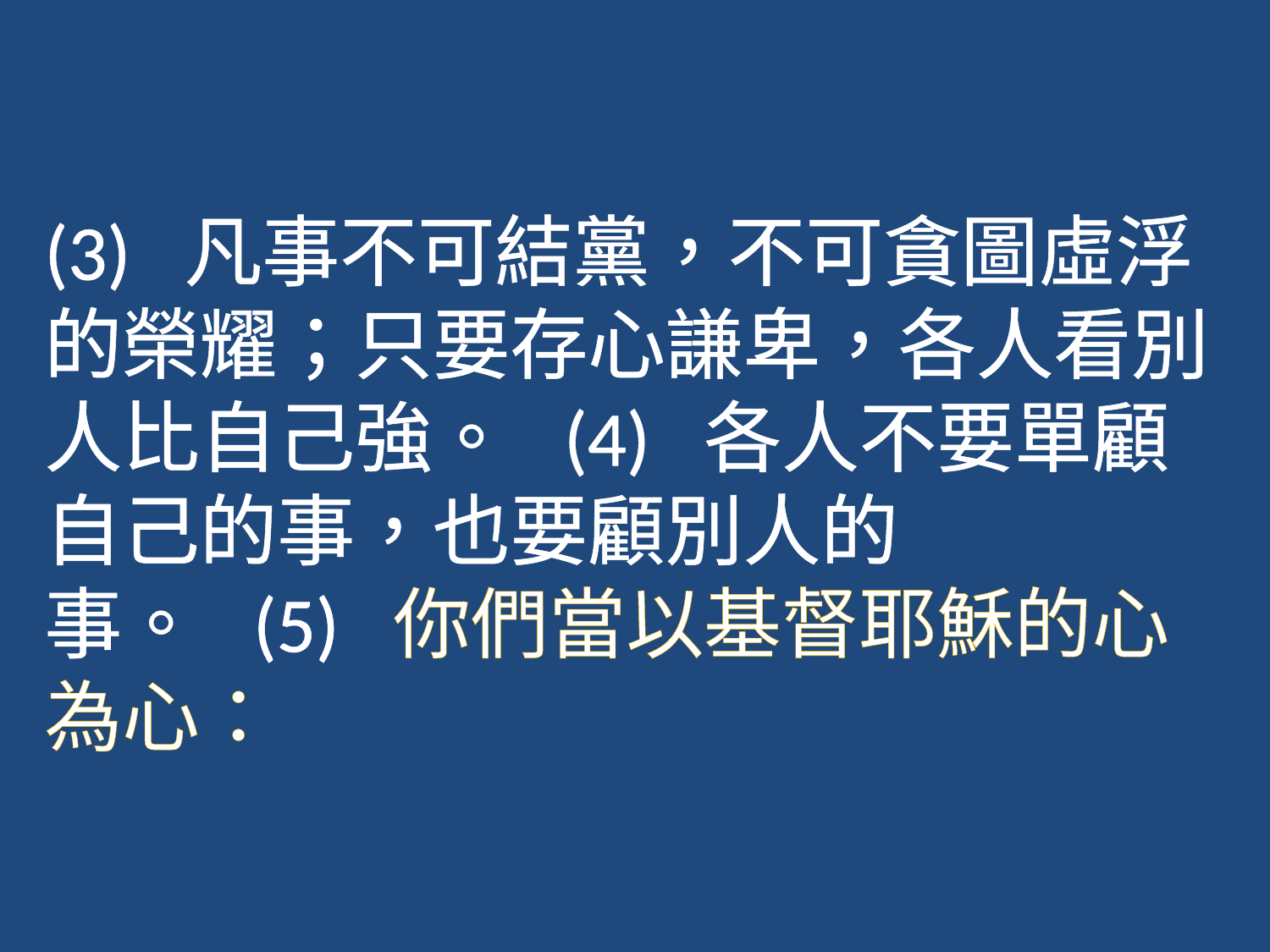

# (3)  凡事不可結黨，不可貪圖虛浮的榮耀；只要存心謙卑，各人看別人比自己強。  (4)  各人不要單顧自己的事，也要顧別人的事。  (5)  你們當以基督耶穌的心為心：